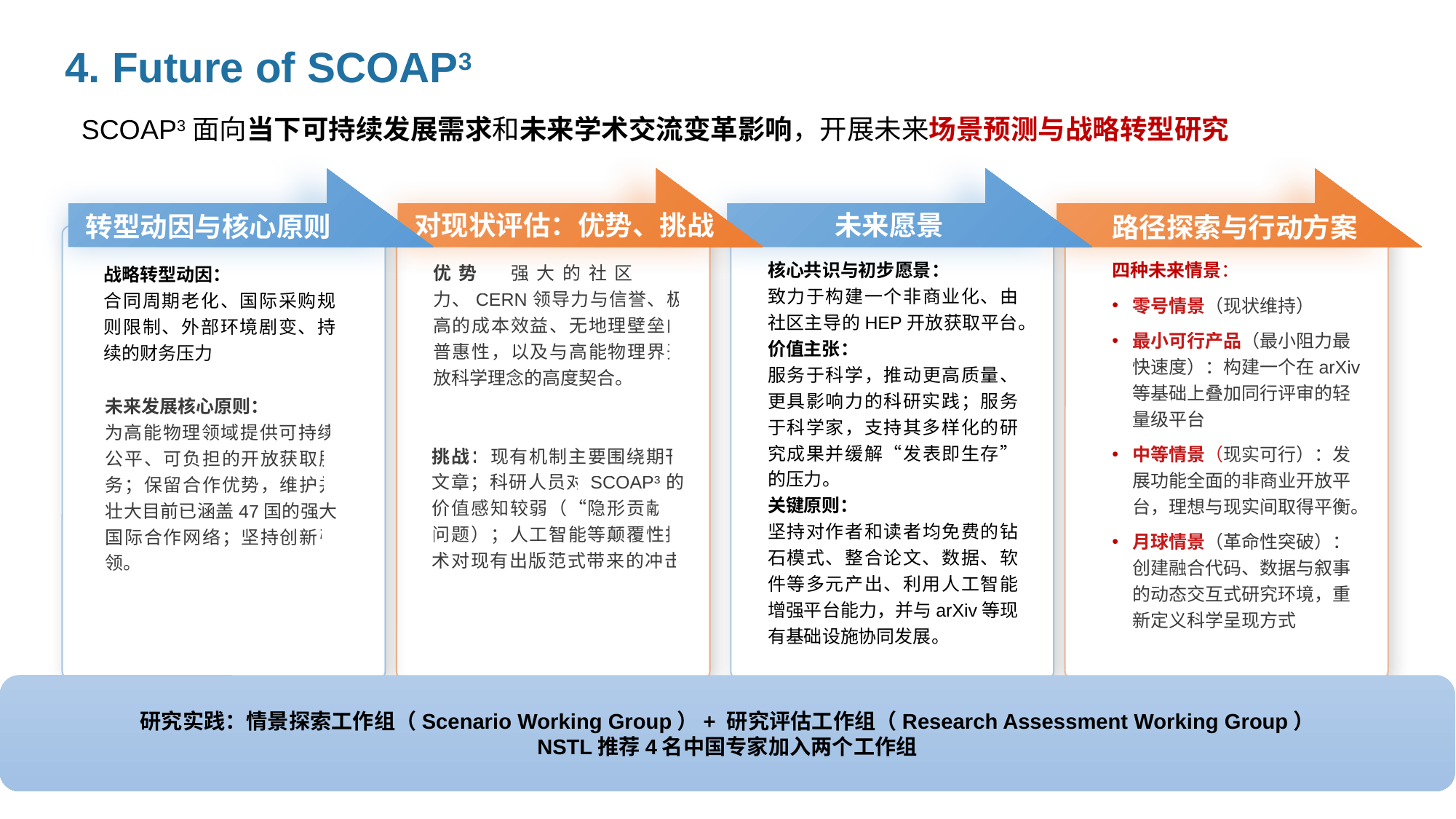

18
4. Future of SCOAP3
SCOAP3面向当下可持续发展需求和未来学术交流变革影响，开展未来场景预测与战略转型研究

对现状评估：优势、挑战
未来愿景
转型动因与核心原则
路径探索与行动方案
对现状评估：优势、挑战
未来愿景
转型动因与核心原则
路径探索与行动方案

战略转型动因：
合同周期老化、国际采购规则限制、外部环境剧变、持续的财务压力
未来发展核心原则：
为高能物理领域提供可持续、公平、可负担的开放获取服务；保留合作优势，维护并壮大目前已涵盖47国的强大国际合作网络；坚持创新引领。
核心共识与初步愿景：
致力于构建一个非商业化、由社区主导的HEP开放获取平台。
价值主张：
服务于科学，推动更高质量、更具影响力的科研实践；服务于科学家，支持其多样化的研究成果并缓解“发表即生存”的压力。
关键原则：
坚持对作者和读者均免费的钻石模式、整合论文、数据、软件等多元产出、利用人工智能增强平台能力，并与arXiv等现有基础设施协同发展。
四种未来情景：
零号情景（现状维持）
最小可行产品（最小阻力最快速度）：构建一个在arXiv等基础上叠加同行评审的轻量级平台
中等情景（现实可行）：发展功能全面的非商业开放平台，理想与现实间取得平衡。
月球情景（革命性突破）：创建融合代码、数据与叙事的动态交互式研究环境，重新定义科学呈现方式
优势：强大的社区凝聚力、CERN领导力与信誉、极高的成本效益、无地理壁垒的普惠性，以及与高能物理界开放科学理念的高度契合。
挑战：现有机制主要围绕期刊文章；科研人员对SCOAP³的价值感知较弱（“隐形贡献”问题）；人工智能等颠覆性技术对现有出版范式带来的冲击。
研究实践：情景探索工作组（Scenario Working Group）+ 研究评估工作组（Research Assessment Working Group）
NSTL推荐4名中国专家加入两个工作组